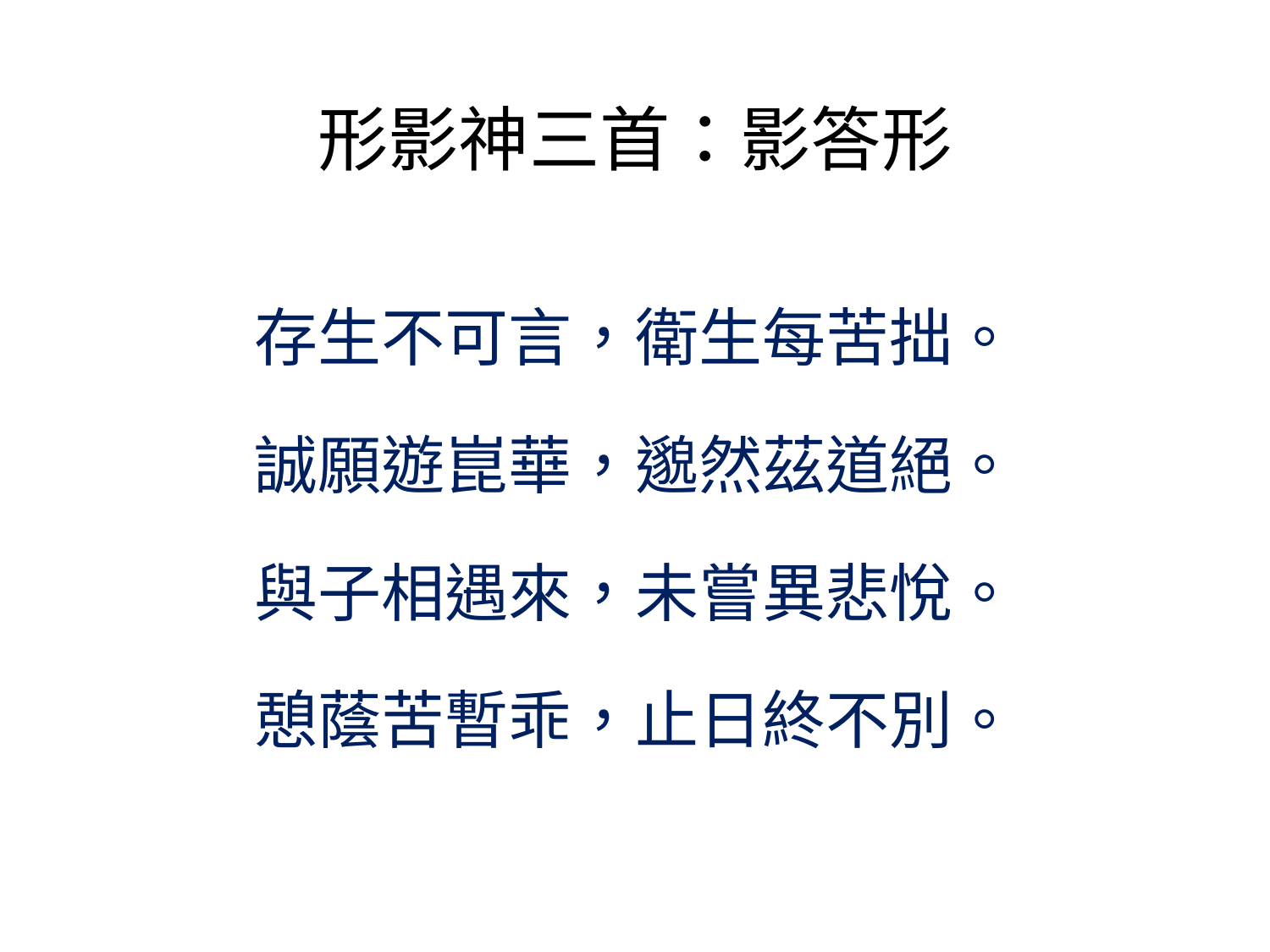

# 形影神三首：影答形
存生不可言，衛生每苦拙。
誠願遊崑華，邈然茲道絕。
與子相遇來，未嘗異悲悅。
憩蔭苦暫乖，止日終不別。